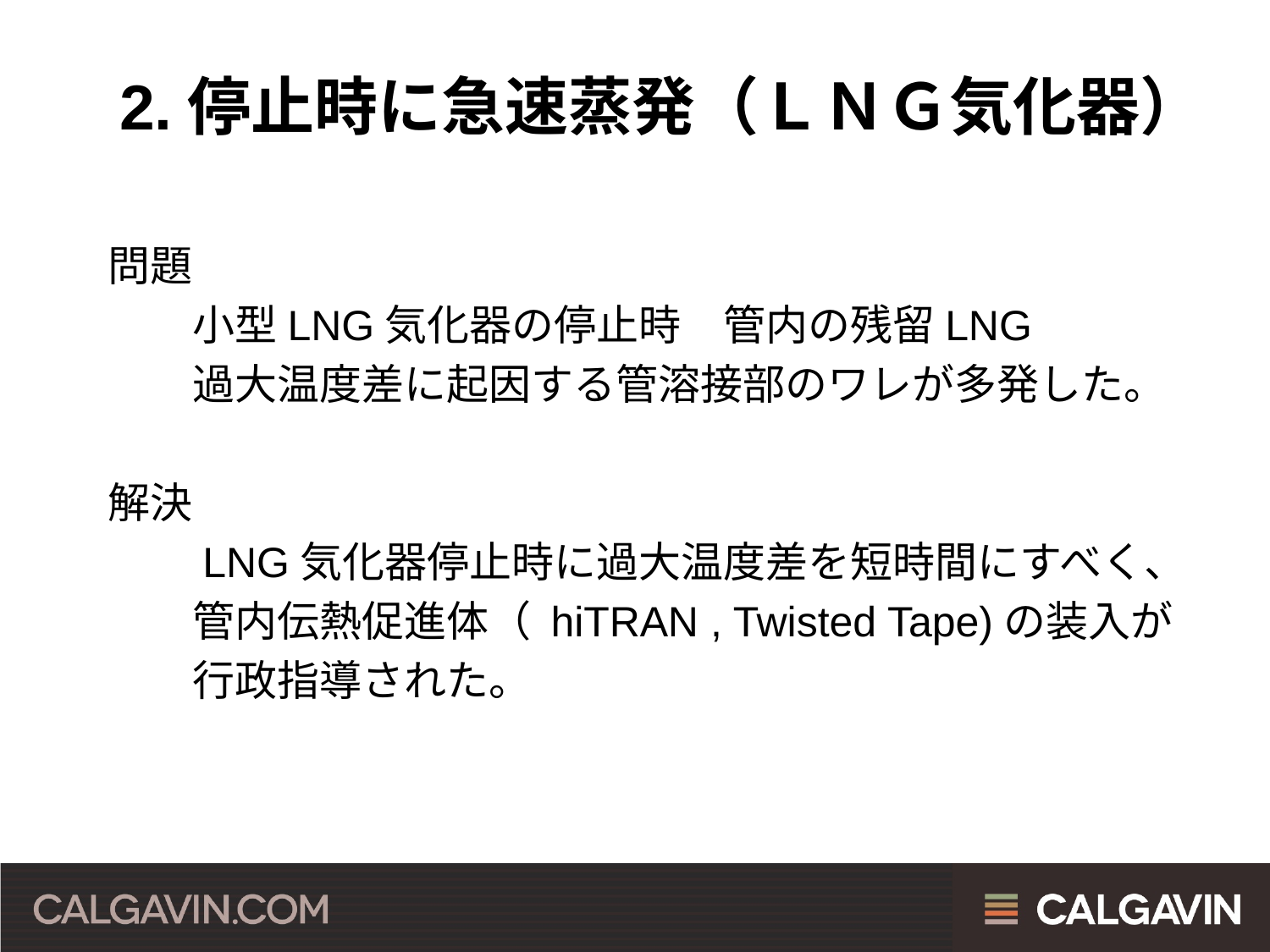

# 2.停止時に急速蒸発（ＬＮＧ気化器）
問題
　　小型LNG気化器の停止時　管内の残留LNG
　　過大温度差に起因する管溶接部のワレが多発した。

解決
　　LNG気化器停止時に過大温度差を短時間にすべく、
　　管内伝熱促進体（ hiTRAN , Twisted Tape)の装入が
　　行政指導された。